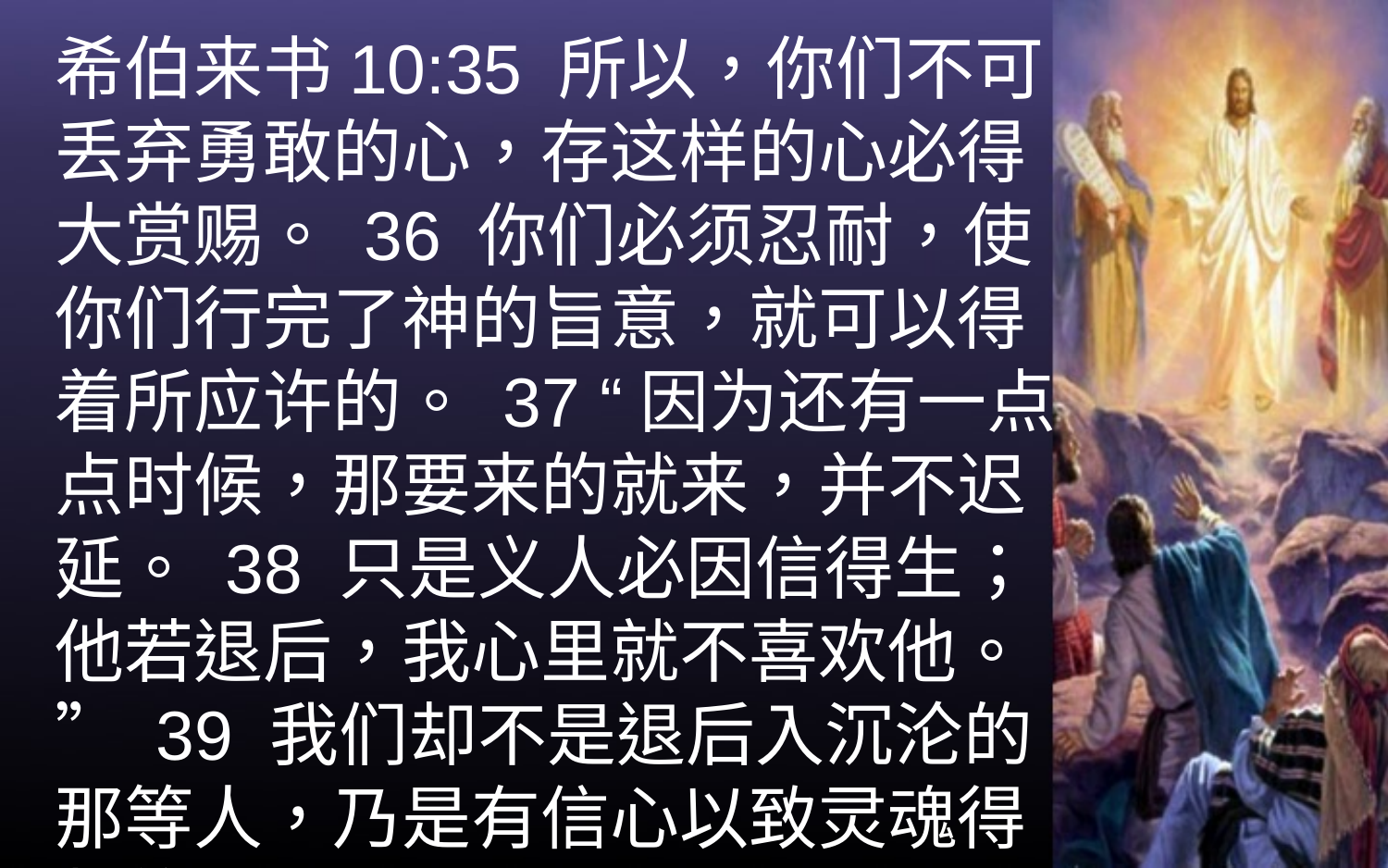

希伯来书10:35 所以，你们不可丢弃勇敢的心，存这样的心必得大赏赐。 36 你们必须忍耐，使你们行完了神的旨意，就可以得着所应许的。 37 “因为还有一点点时候，那要来的就来，并不迟延。 38 只是义人必因信得生；他若退后，我心里就不喜欢他。” 39 我们却不是退后入沉沦的那等人，乃是有信心以致灵魂得救的人。